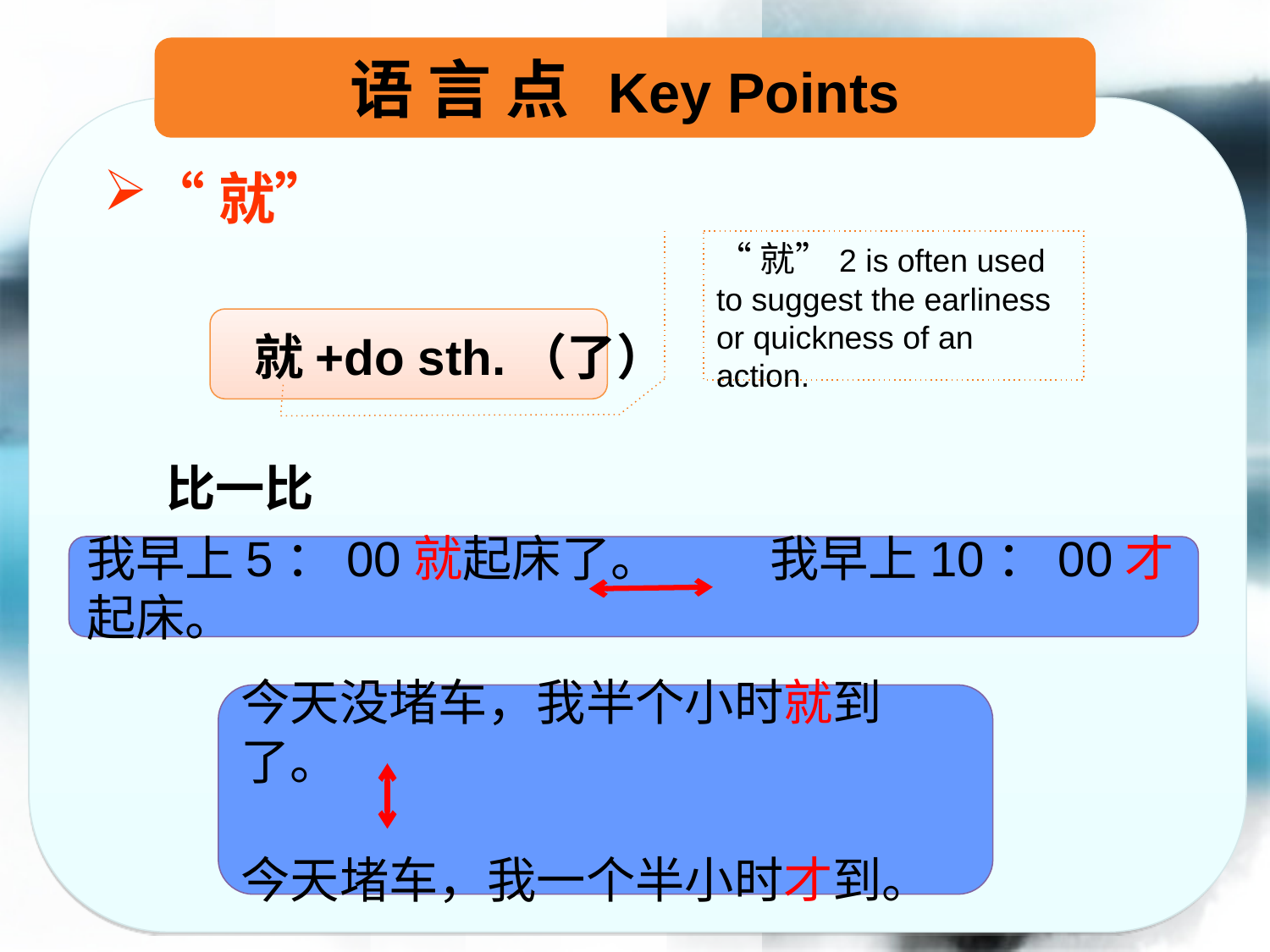

语 言 点  Key Points

“就”
“就”2 is often used to suggest the earliness or quickness of an action.

就+do sth.（了）
比一比
我早上5：00就起床了。          我早上10：00才起床。
今天没堵车，我半个小时就到了。

今天堵车，我一个半小时才到。